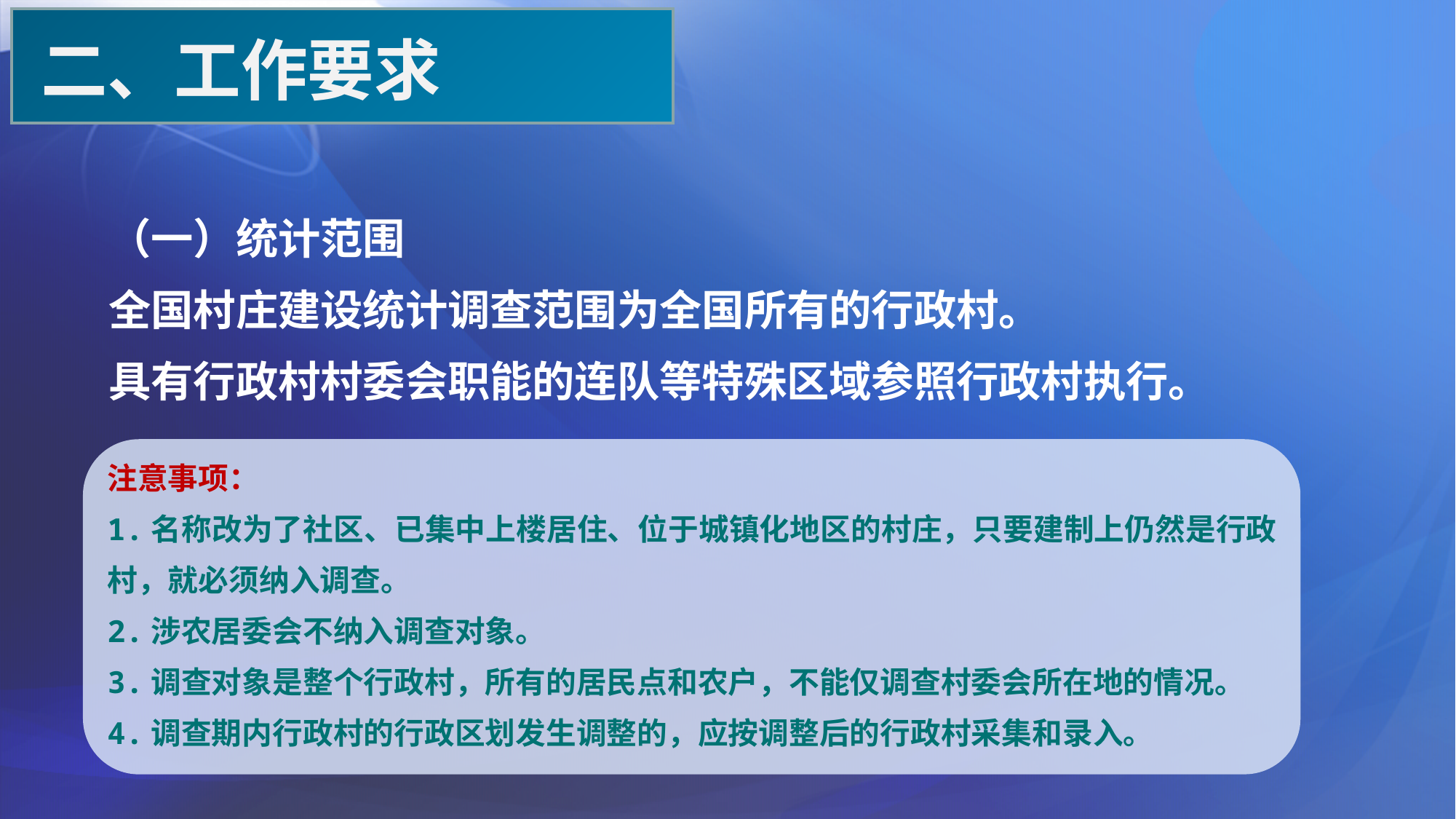

二、工作要求
（一）统计范围
全国村庄建设统计调查范围为全国所有的行政村。
具有行政村村委会职能的连队等特殊区域参照行政村执行。

注意事项：
1.名称改为了社区、已集中上楼居住、位于城镇化地区的村庄，只要建制上仍然是行政村，就必须纳入调查。
2.涉农居委会不纳入调查对象。
3.调查对象是整个行政村，所有的居民点和农户，不能仅调查村委会所在地的情况。
4.调查期内行政村的行政区划发生调整的，应按调整后的行政村采集和录入。